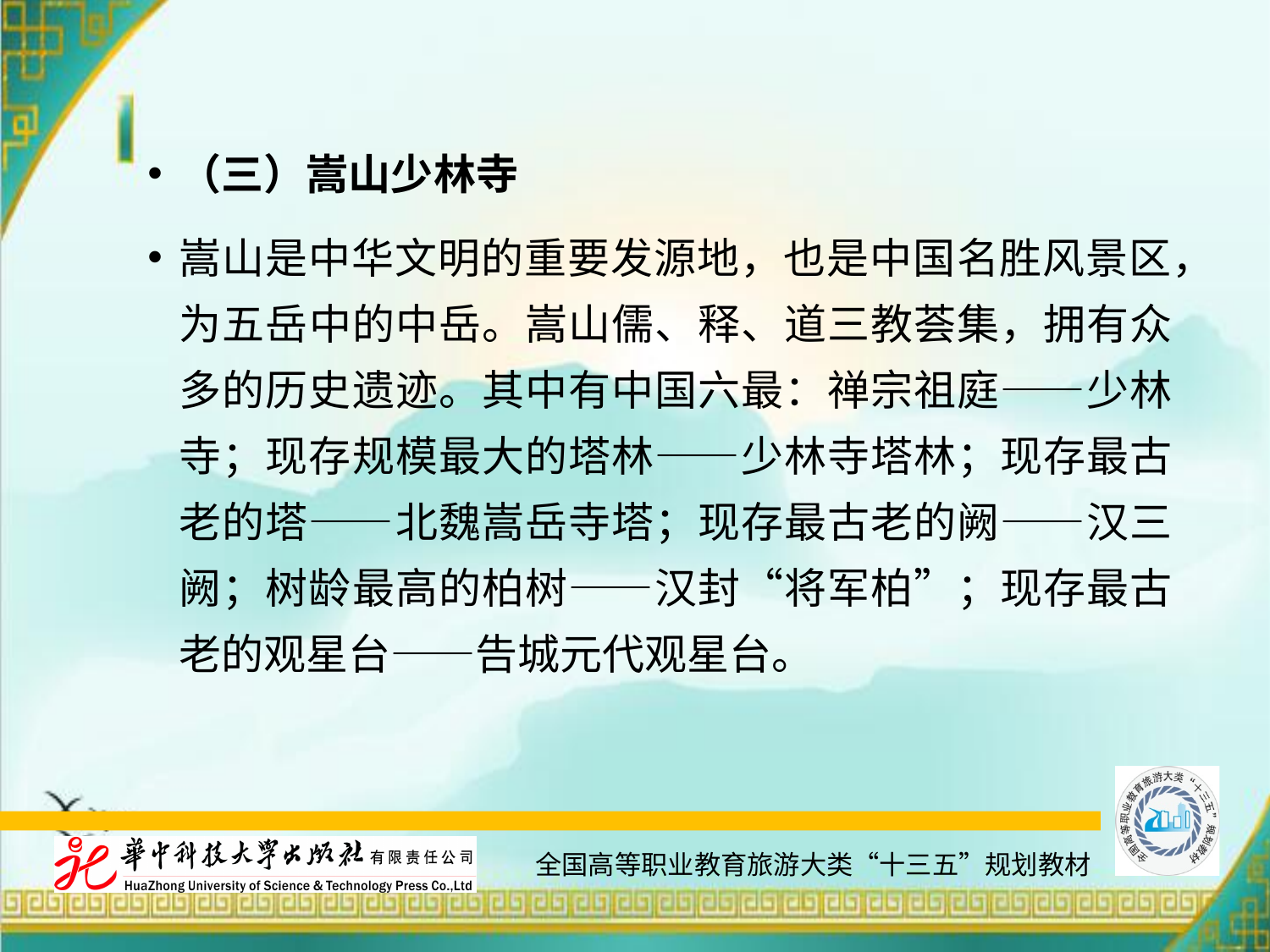

#
（三）嵩山少林寺
嵩山是中华文明的重要发源地，也是中国名胜风景区，为五岳中的中岳。嵩山儒、释、道三教荟集，拥有众多的历史遗迹。其中有中国六最：禅宗祖庭——少林寺；现存规模最大的塔林——少林寺塔林；现存最古老的塔——北魏嵩岳寺塔；现存最古老的阙——汉三阙；树龄最高的柏树——汉封“将军柏”；现存最古老的观星台——告城元代观星台。